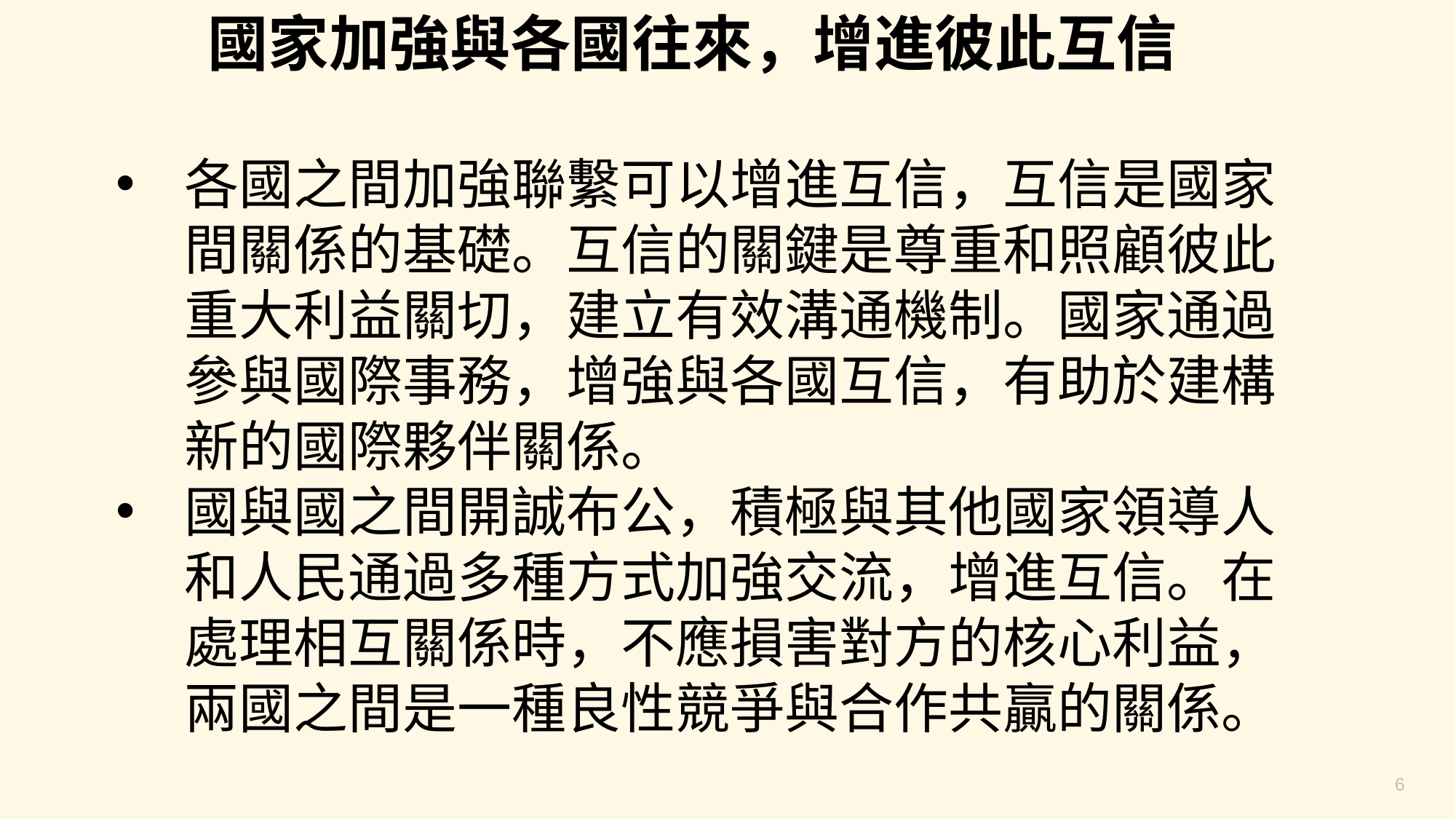

國家加強與各國往來，增進彼此互信
各國之間加強聯繫可以增進互信，互信是國家間關係的基礎。互信的關鍵是尊重和照顧彼此重大利益關切，建立有效溝通機制。國家通過參與國際事務，增強與各國互信，有助於建構新的國際夥伴關係。
國與國之間開誠布公，積極與其他國家領導人和人民通過多種方式加強交流，增進互信。在處理相互關係時，不應損害對方的核心利益，兩國之間是一種良性競爭與合作共贏的關係。